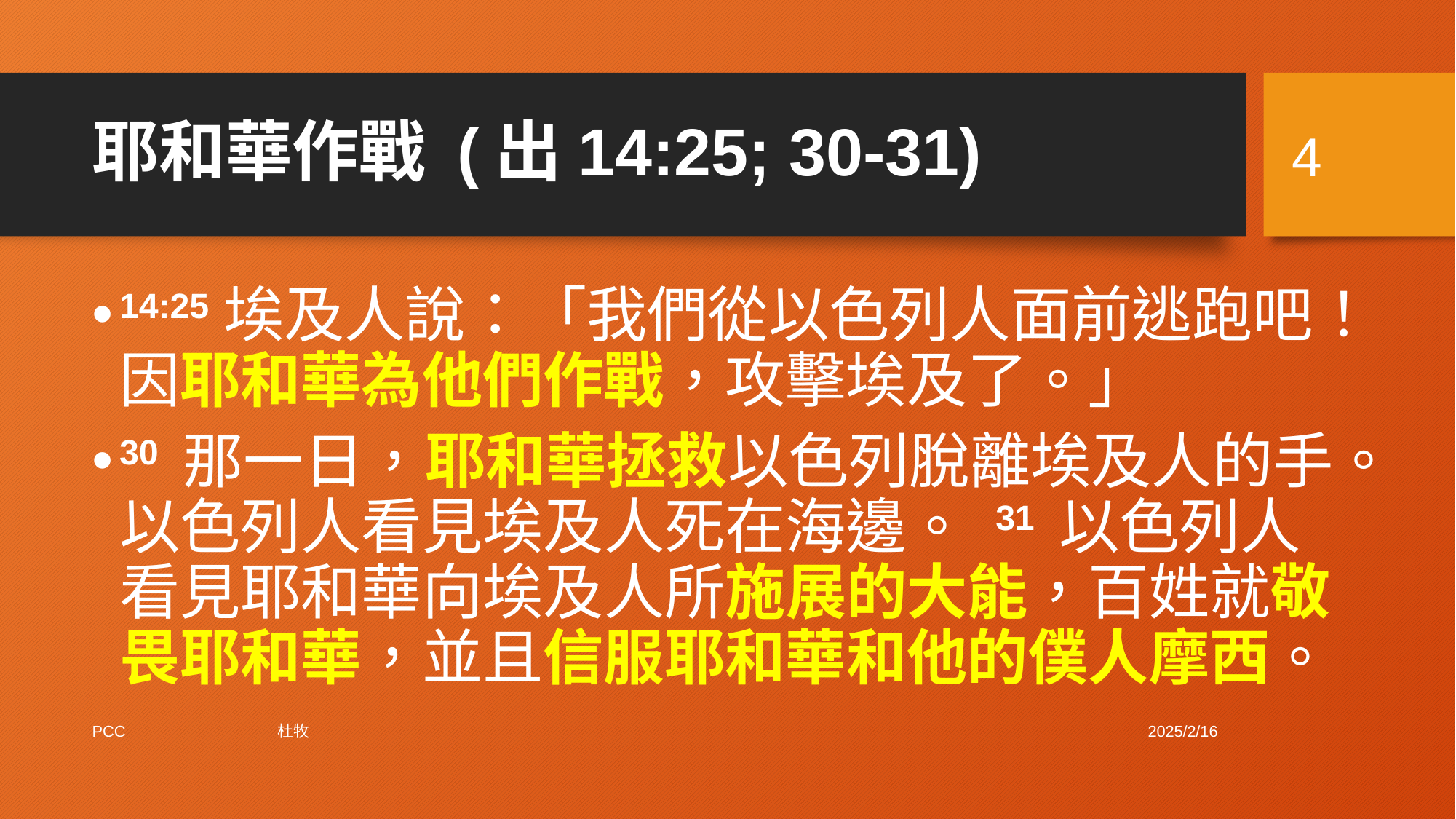

4
# 耶和華作戰 (出14:25; 30-31)
14:25埃及人說：「我們從以色列人面前逃跑吧！因耶和華為他們作戰，攻擊埃及了。」
30 那一日，耶和華拯救以色列脫離埃及人的手。以色列人看見埃及人死在海邊。 31 以色列人看見耶和華向埃及人所施展的大能，百姓就敬畏耶和華，並且信服耶和華和他的僕人摩西。
2025/2/16
PCC                                  杜牧